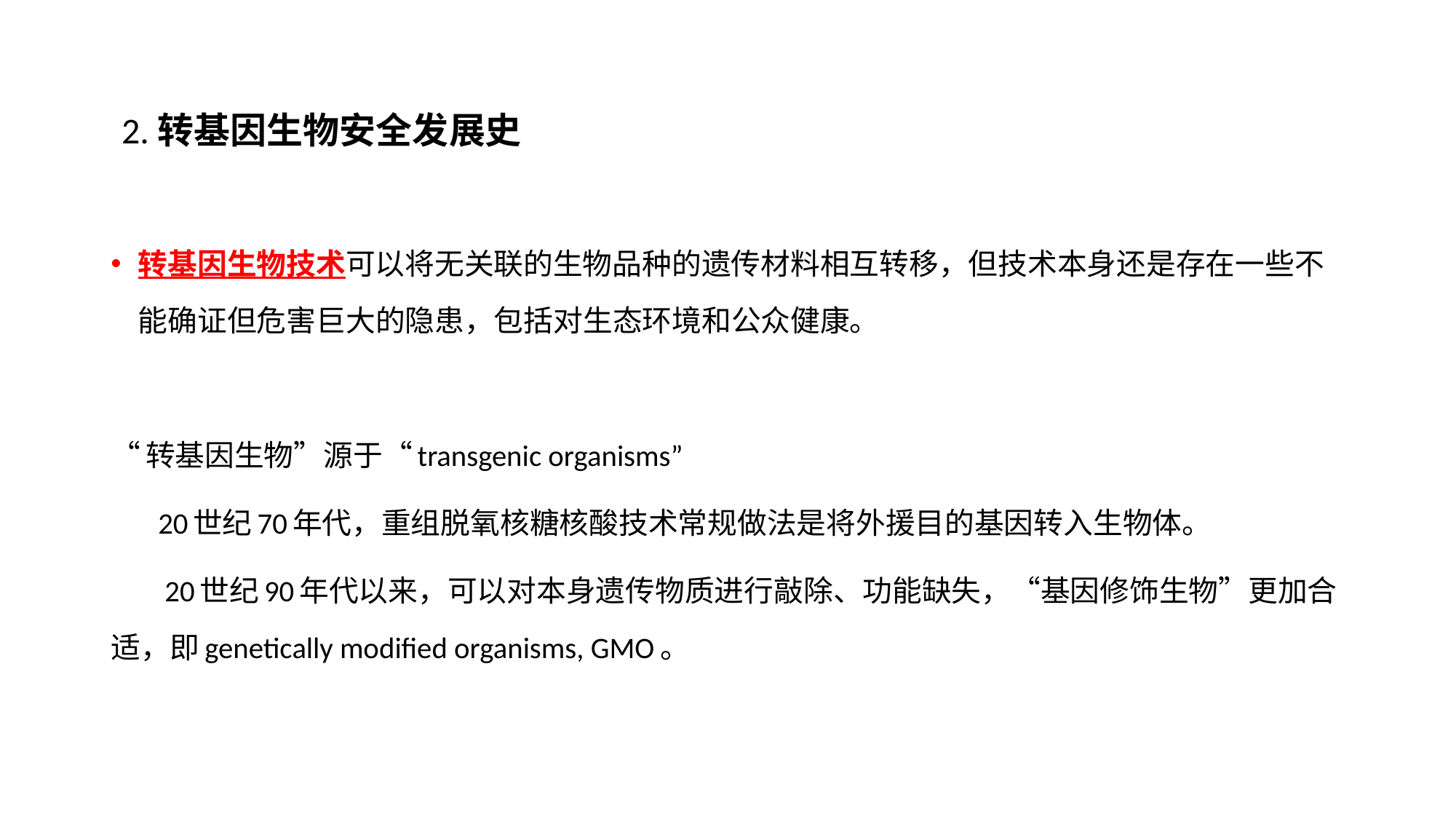

# 2.转基因生物安全发展史
转基因生物技术可以将无关联的生物品种的遗传材料相互转移，但技术本身还是存在一些不能确证但危害巨大的隐患，包括对生态环境和公众健康。

“转基因生物”源于“transgenic organisms”
       20世纪70年代，重组脱氧核糖核酸技术常规做法是将外援目的基因转入生物体。
        20世纪90年代以来，可以对本身遗传物质进行敲除、功能缺失，“基因修饰生物”更加合适，即genetically modified organisms, GMO。